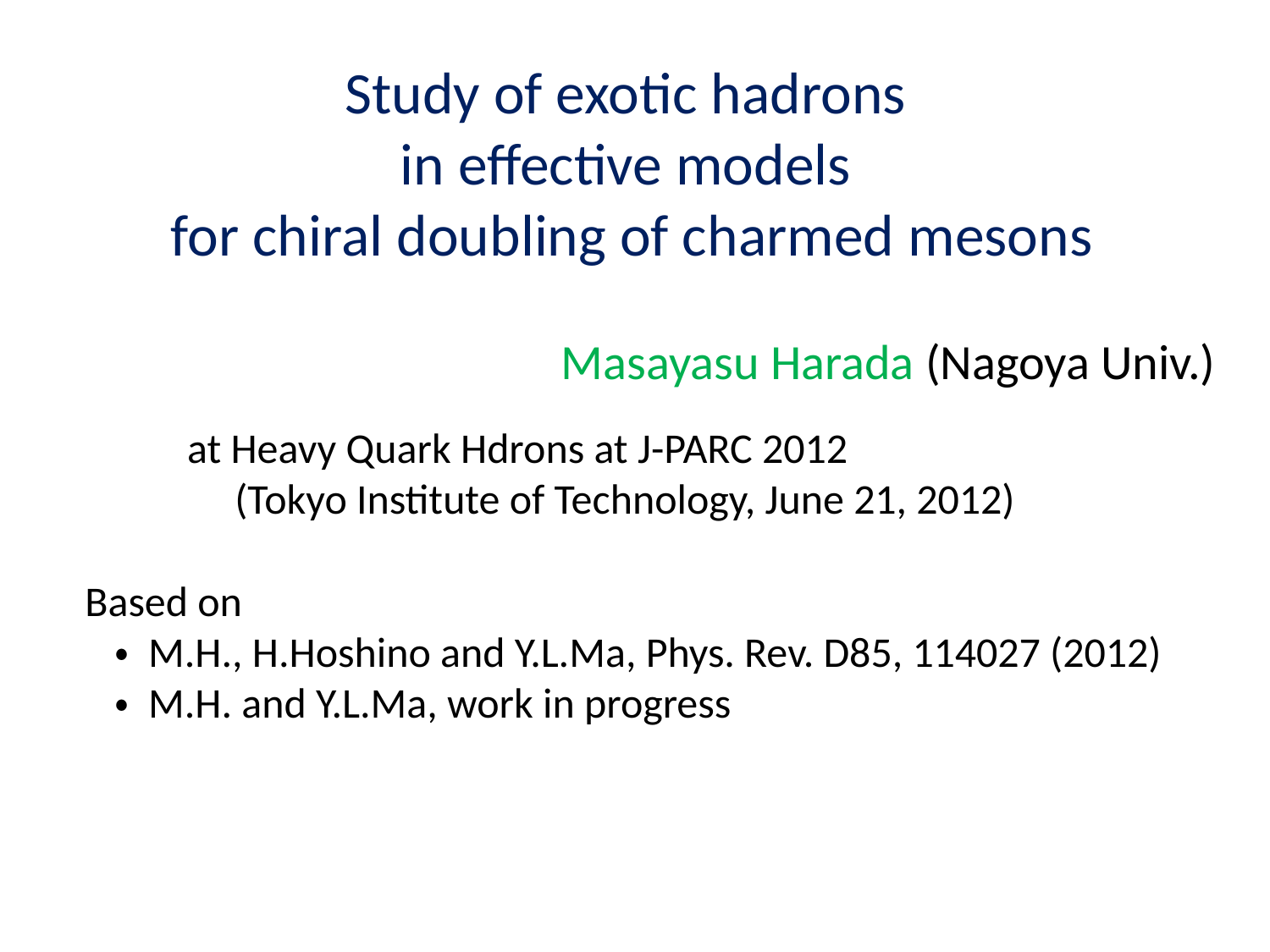

# Study of exotic hadrons in effective models for chiral doubling of charmed mesons
Masayasu Harada (Nagoya Univ.)
at Heavy Quark Hdrons at J-PARC 2012
     (Tokyo Institute of Technology, June 21, 2012)
Based on
  ・ M.H., H.Hoshino and Y.L.Ma, Phys. Rev. D85, 114027 (2012)
  ・ M.H. and Y.L.Ma, work in progress